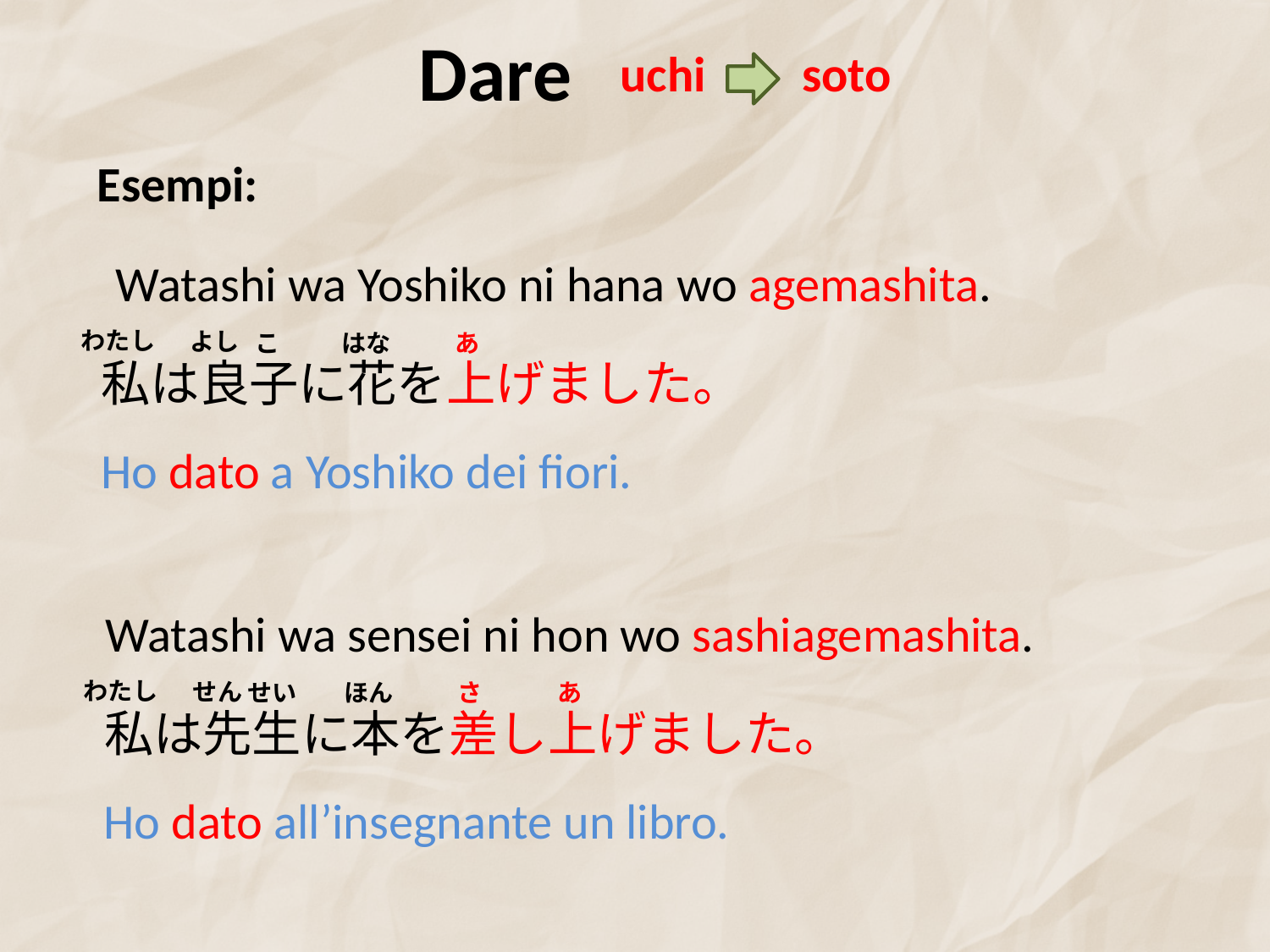

# Dare
uchi
soto

Esempi:
Watashi wa Yoshiko ni hana wo agemashita.
わたし
よし
こ
はな
あ
私は良子に花を上げました。
Ho dato a Yoshiko dei fiori.
Watashi wa sensei ni hon wo sashiagemashita.
わたし
せん
せい
ほん
さ
あ
私は先生に本を差し上げました。
Ho dato all’insegnante un libro.